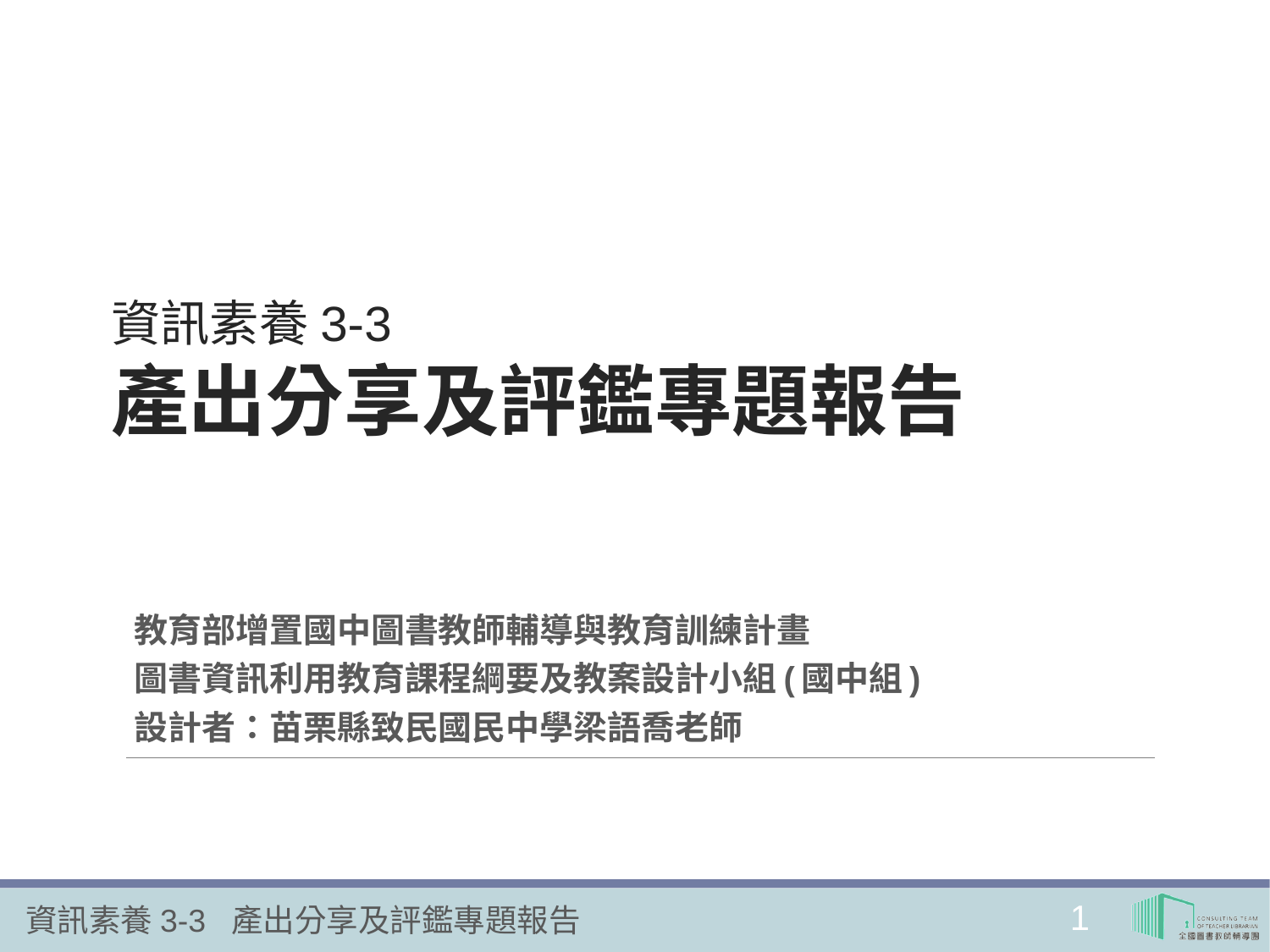

# 資訊素養3-3 產出分享及評鑑專題報告
教育部增置國中圖書教師輔導與教育訓練計畫
圖書資訊利用教育課程綱要及教案設計小組(國中組)
設計者：苗栗縣致民國民中學梁語喬老師